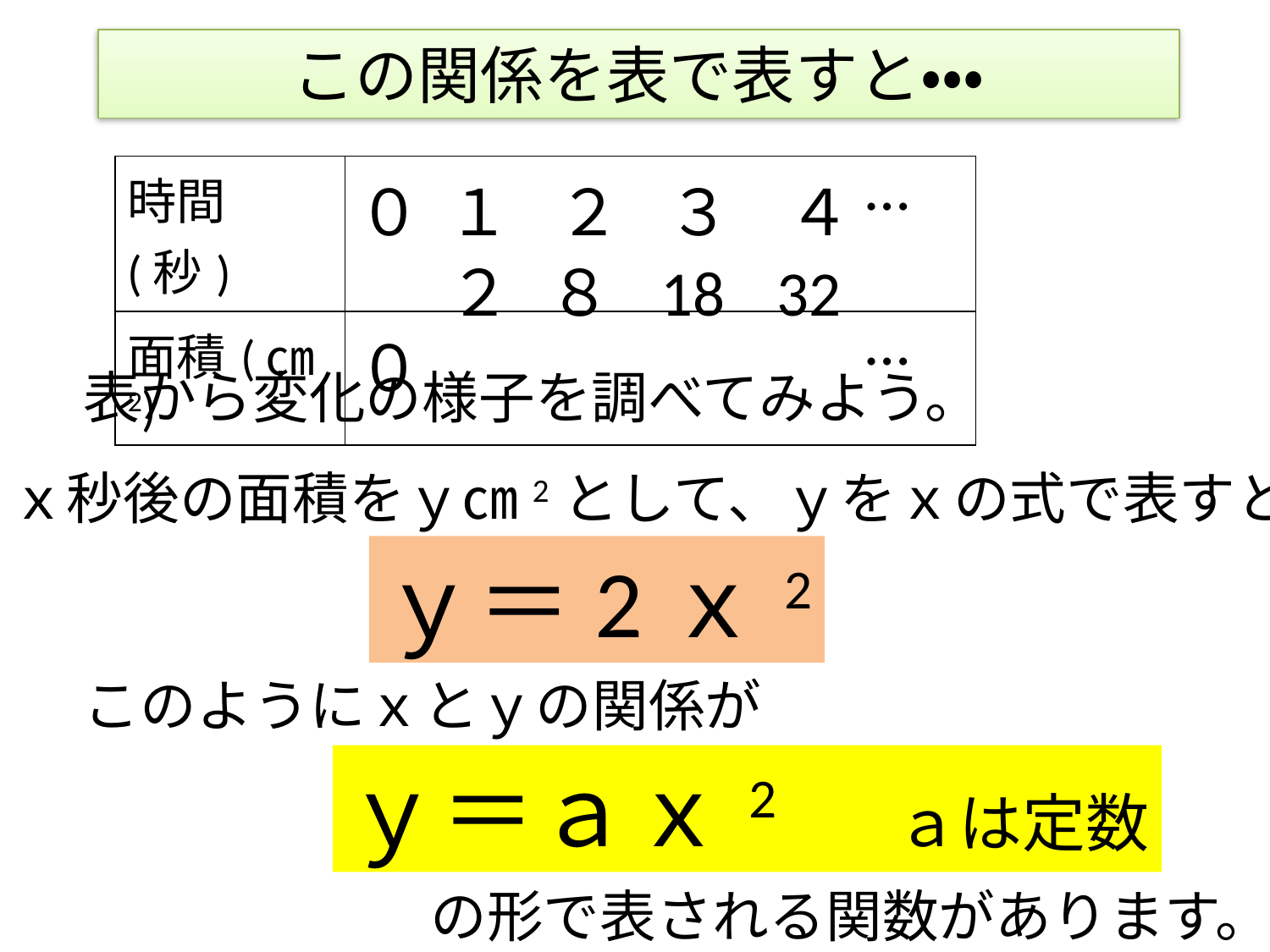

# この関係を表で表すと・・・
| 時間(秒) | ０ | １ | ２ | ３ | ４ | … |
| --- | --- | --- | --- | --- | --- | --- |
| 面積(㎝2) | ０ |  |  |  |  | … |
32
18
８
２
表から変化の様子を調べてみよう。
ｘ秒後の面積をｙ㎝2として、ｙをｘの式で表すと
ｙ＝2ｘ2
このようにｘとｙの関係が
ｙ＝ａｘ2　ａは定数
の形で表される関数があります。